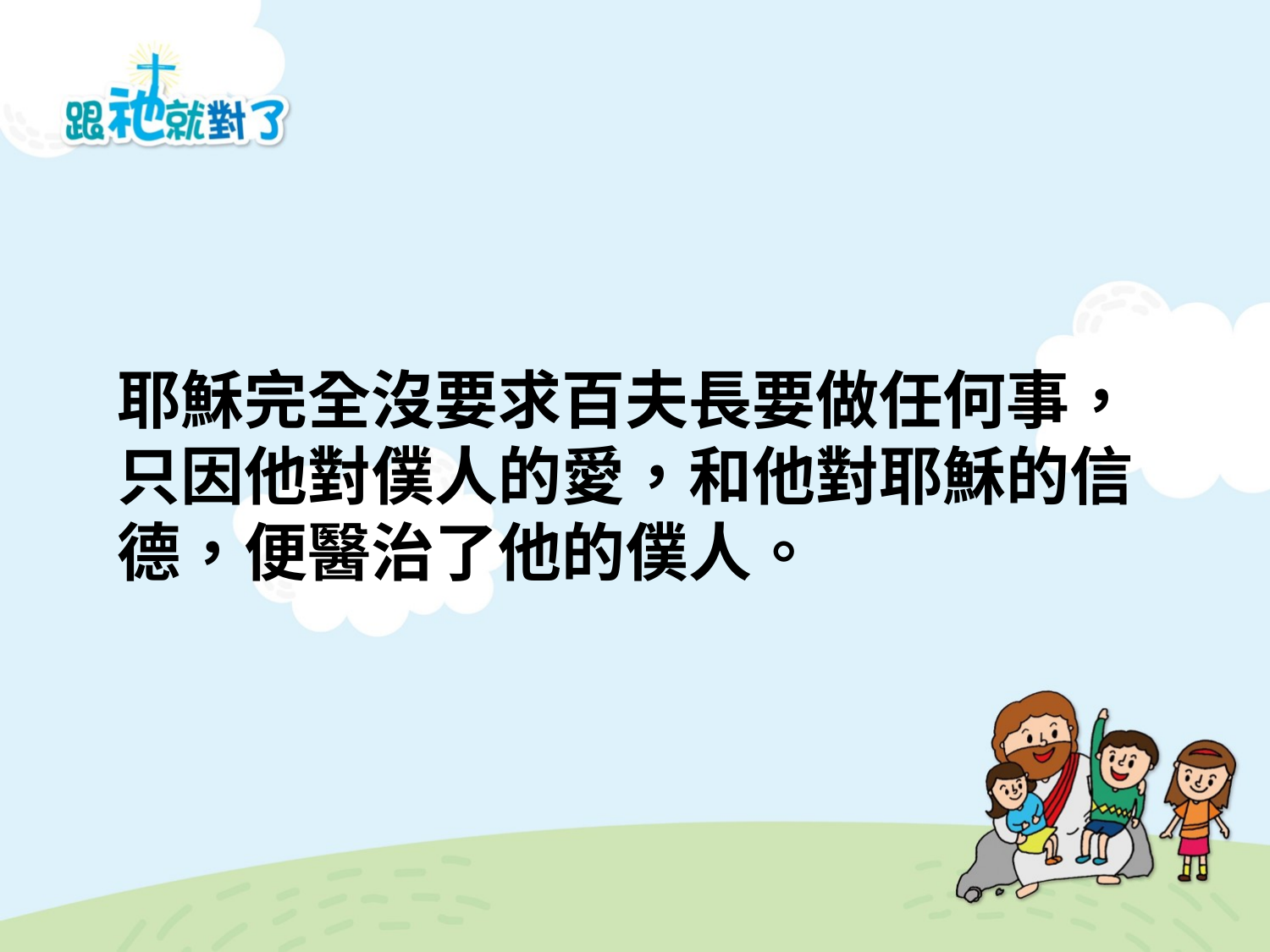

耶穌完全沒要求百夫長要做任何事，只因他對僕人的愛，和他對耶穌的信德，便醫治了他的僕人。